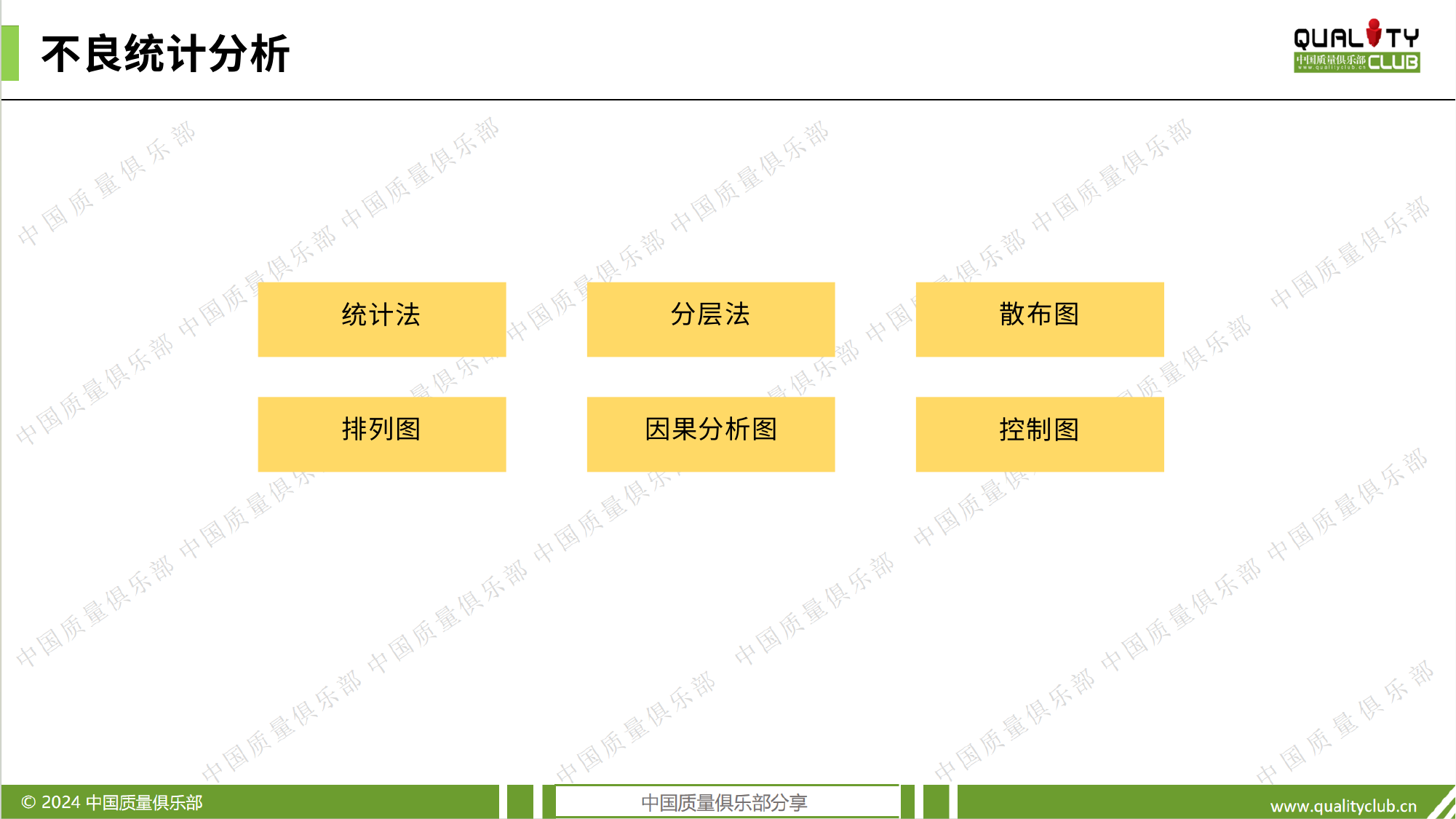

不良统计分析

统计法

分层法

散布图

排列图

因果分析图

控制图